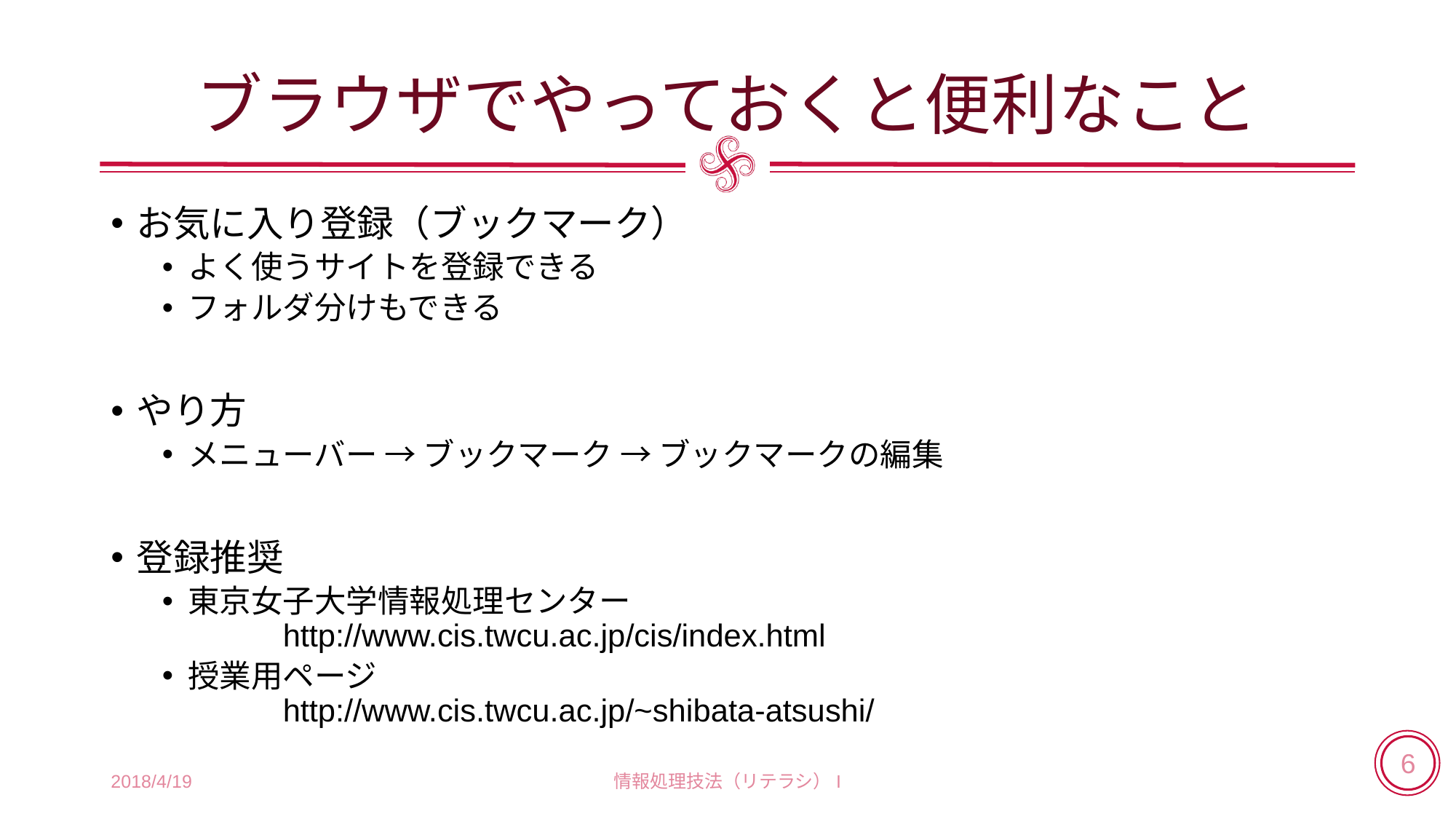

# ブラウザでやっておくと便利なこと
お気に入り登録（ブックマーク）
よく使うサイトを登録できる
フォルダ分けもできる

やり方
メニューバー → ブックマーク → ブックマークの編集

登録推奨
東京女子大学情報処理センター
	http://www.cis.twcu.ac.jp/cis/index.html
授業用ページ
	http://www.cis.twcu.ac.jp/~shibata-atsushi/
2018/4/19
情報処理技法（リテラシ）I